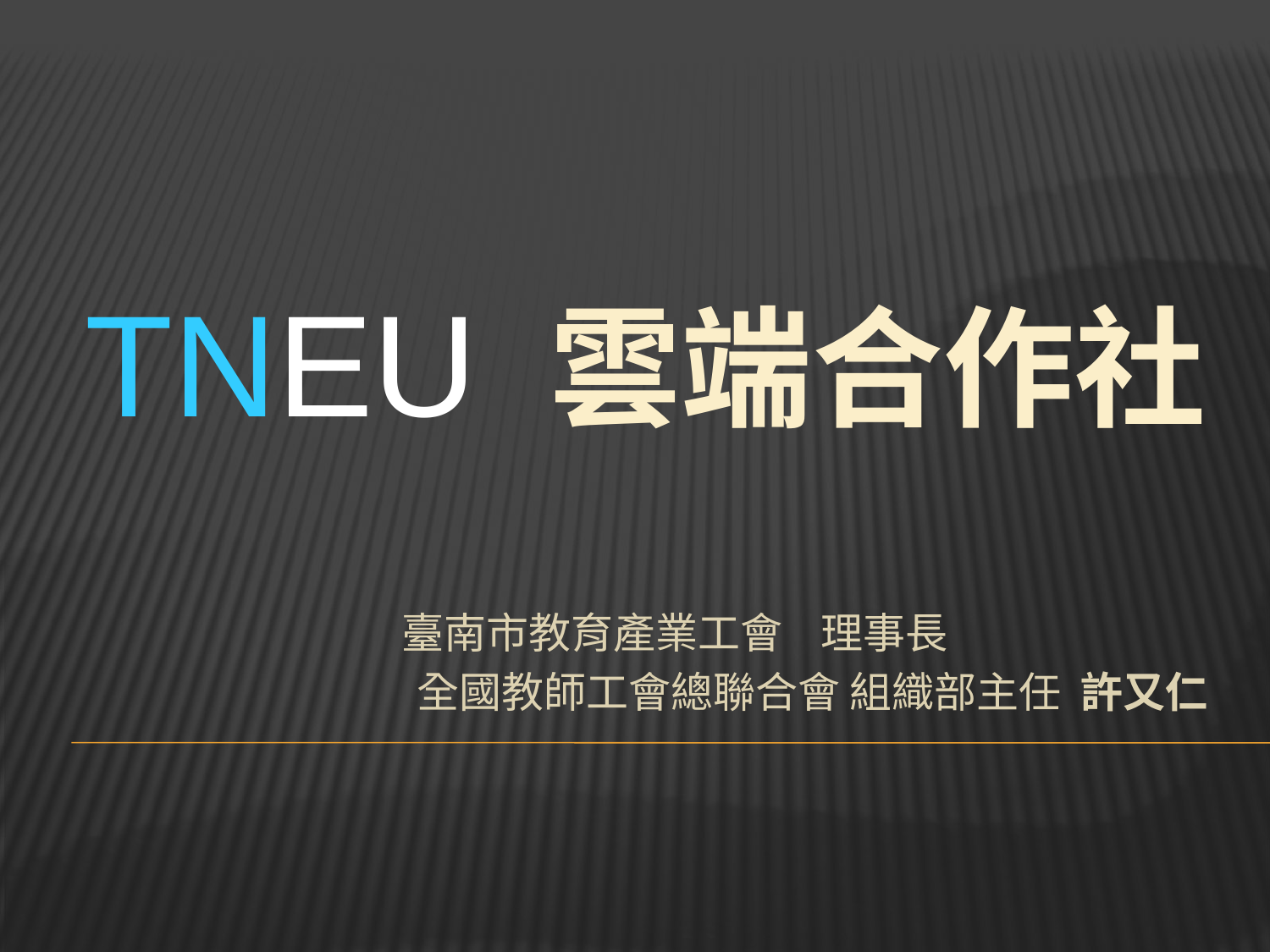

# TNEU 雲端合作社
                                  臺南市教育產業工會    理事長
    全國教師工會總聯合會 組織部主任  許又仁